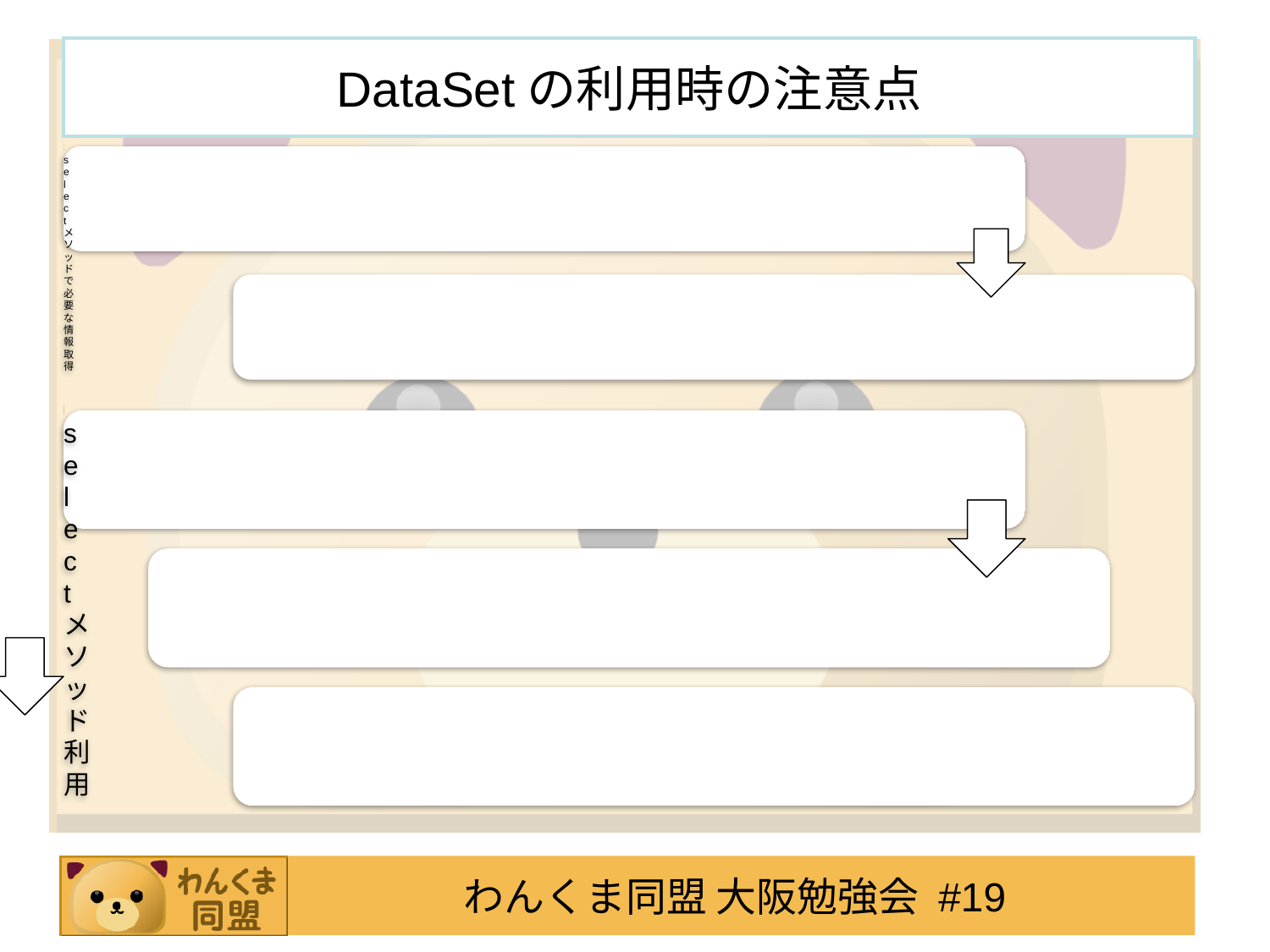

# DataSetの利用時の注意点
Fillメソッドで全データ取得
selectメソッドで必要な情報取得
selectメソッド利用